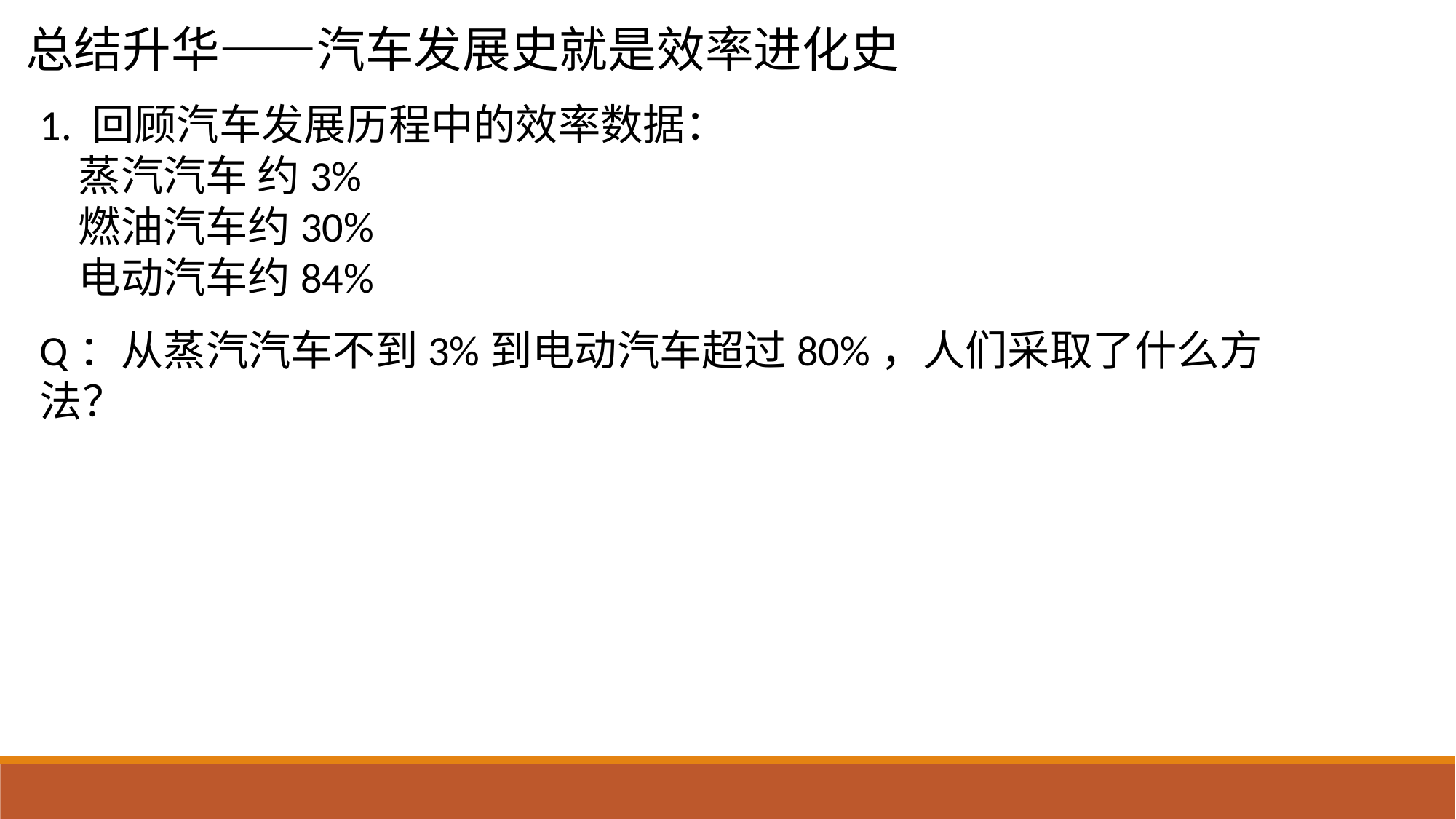

总结升华——汽车发展史就是效率进化史
1. 回顾汽车发展历程中的效率数据：
   蒸汽汽车 约3%
   燃油汽车约30%
   电动汽车约84%

Q：从蒸汽汽车不到3%到电动汽车超过80%，人们采取了什么方法？